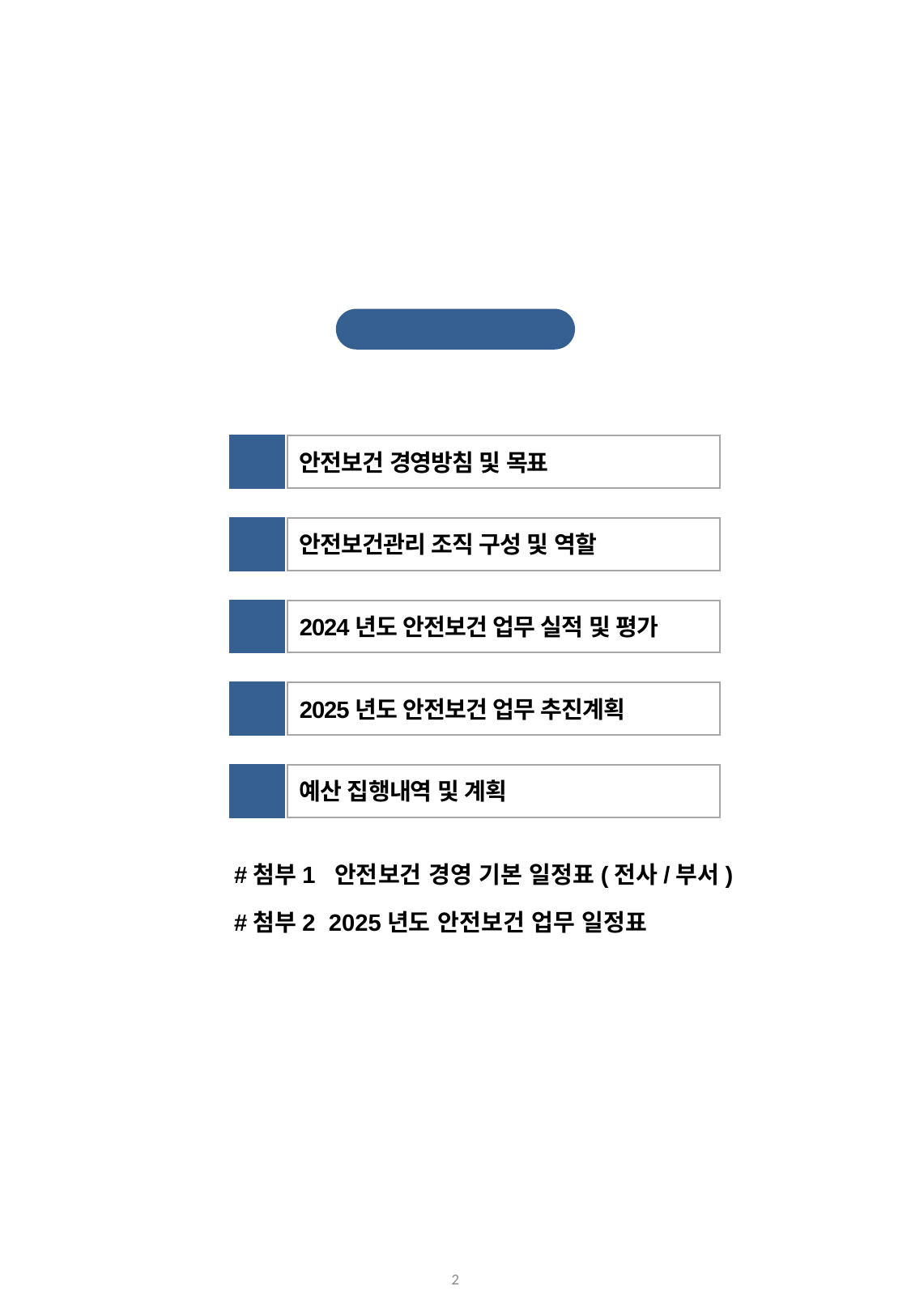

목  차
Ⅰ
안전보건 경영방침 및 목표
Ⅱ
안전보건관리 조직 구성 및 역할
Ⅲ
2024년도 안전보건 업무 실적 및 평가
Ⅳ
2025년도 안전보건 업무 추진계획
Ⅴ
예산 집행내역 및 계획
#첨부1  안전보건 경영 기본 일정표(전사/부서)
#첨부2  2025년도 안전보건 업무 일정표
2